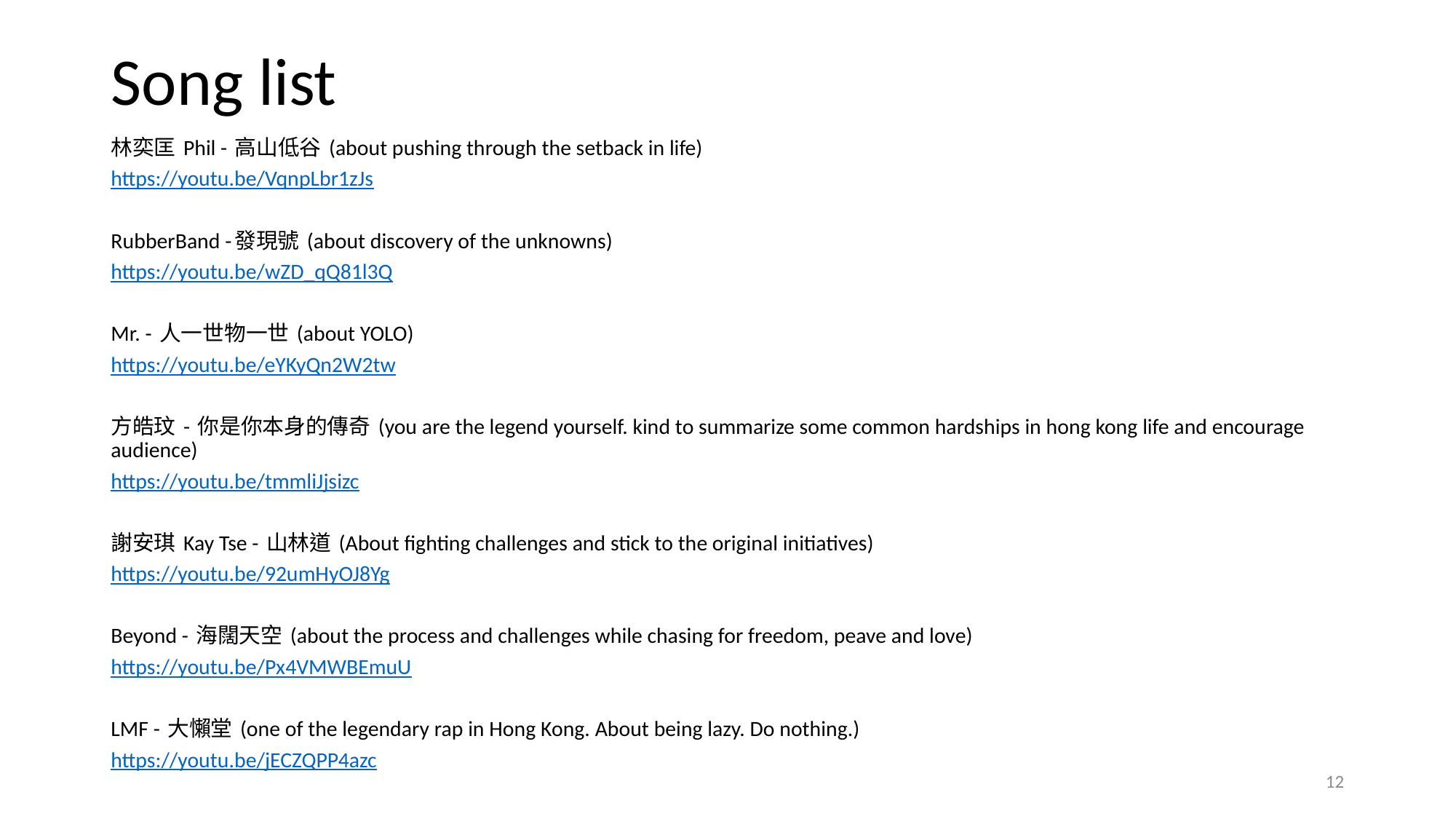

# Song list
林奕匡 Phil - 高山低谷 (about pushing through the setback in life)
https://youtu.be/VqnpLbr1zJs

RubberBand -發現號 (about discovery of the unknowns)
https://youtu.be/wZD_qQ81l3Q

Mr. - 人一世物一世 (about YOLO)
https://youtu.be/eYKyQn2W2tw

方皓玟 - 你是你本身的傳奇 (you are the legend yourself. kind to summarize some common hardships in hong kong life and encourage audience)
https://youtu.be/tmmliJjsizc

謝安琪 Kay Tse - 山林道 (About fighting challenges and stick to the original initiatives)
https://youtu.be/92umHyOJ8Yg

Beyond - 海闊天空 (about the process and challenges while chasing for freedom, peave and love)
https://youtu.be/Px4VMWBEmuU

LMF - 大懶堂 (one of the legendary rap in Hong Kong. About being lazy. Do nothing.)
https://youtu.be/jECZQPP4azc

12